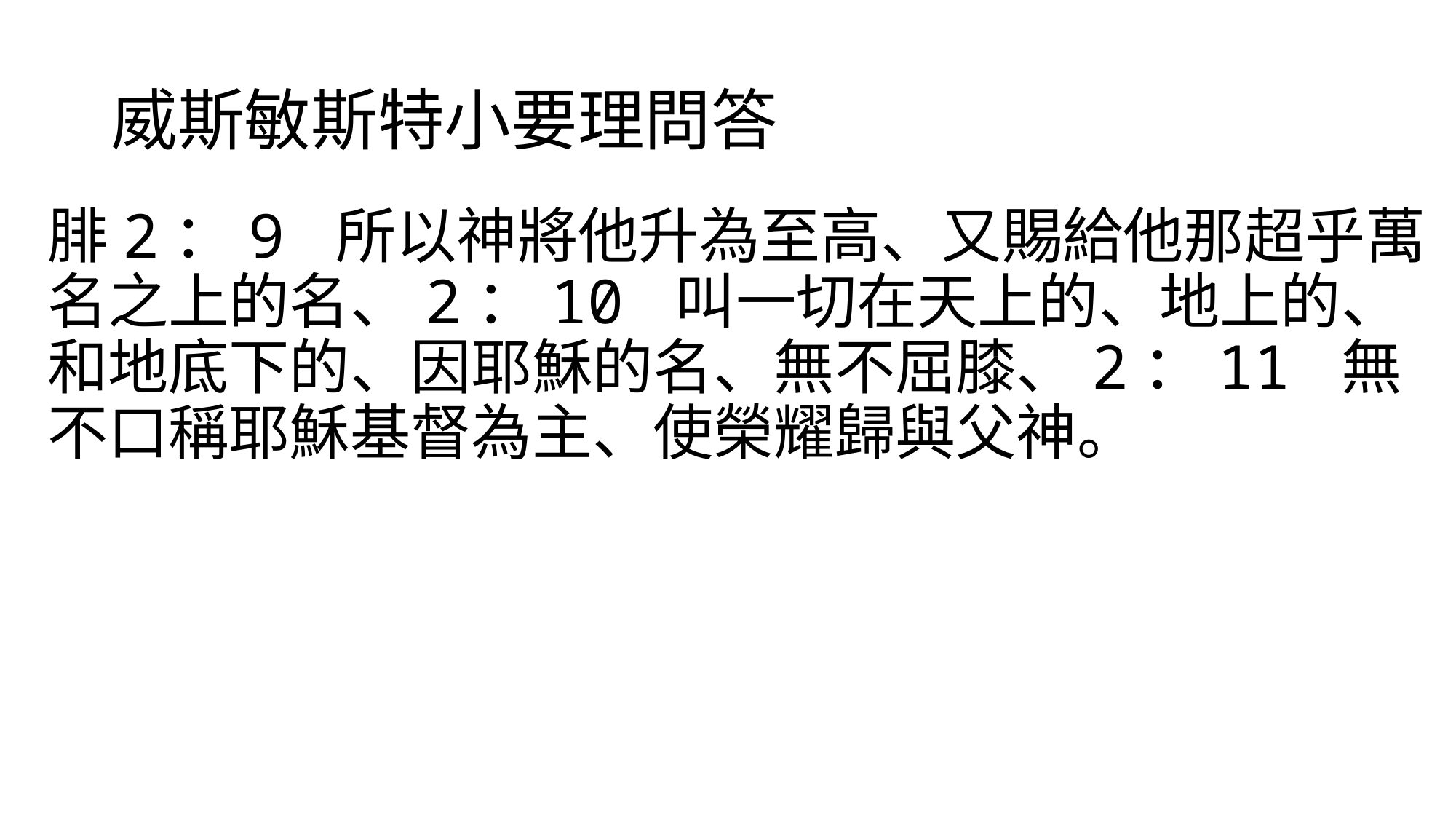

# 威斯敏斯特小要理問答
腓2：9 所以神將他升為至高、又賜給他那超乎萬名之上的名、2：10 叫一切在天上的、地上的、和地底下的、因耶穌的名、無不屈膝、2：11 無不口稱耶穌基督為主、使榮耀歸與父神。